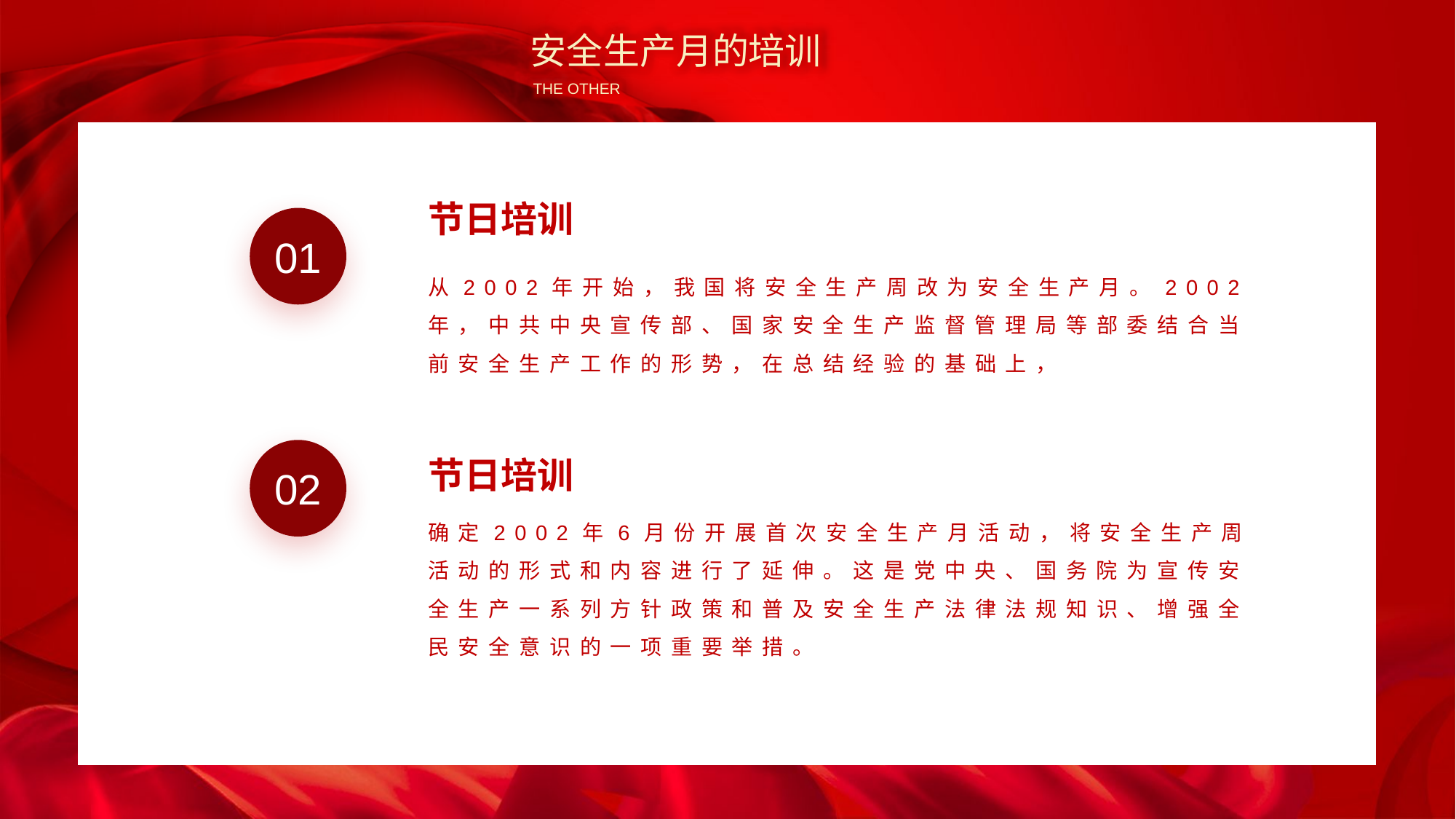

安全生产月的培训
THE OTHER

节日培训
从2002年开始，我国将安全生产周改为安全生产月。2002年，中共中央宣传部、国家安全生产监督管理局等部委结合当前安全生产工作的形势，在总结经验的基础上，
01
02
节日培训
确定2002年6月份开展首次安全生产月活动，将安全生产周活动的形式和内容进行了延伸。这是党中央、国务院为宣传安全生产一系列方针政策和普及安全生产法律法规知识、增强全民安全意识的一项重要举措。